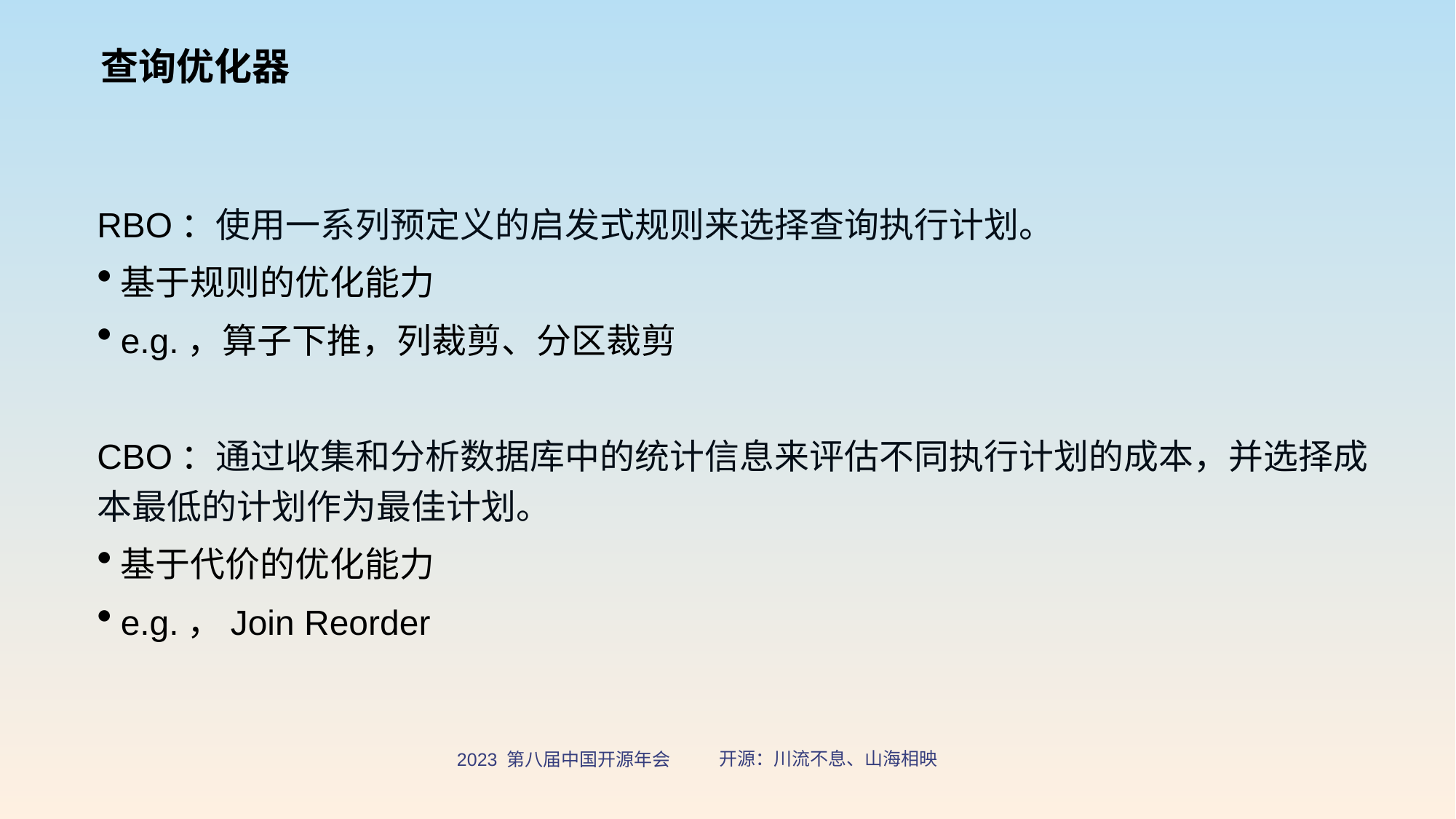

查询优化器
RBO：使用一系列预定义的启发式规则来选择查询执行计划。
基于规则的优化能力
e.g.，算子下推，列裁剪、分区裁剪

CBO：通过收集和分析数据库中的统计信息来评估不同执行计划的成本，并选择成本最低的计划作为最佳计划。
基于代价的优化能力
e.g.，Join Reorder